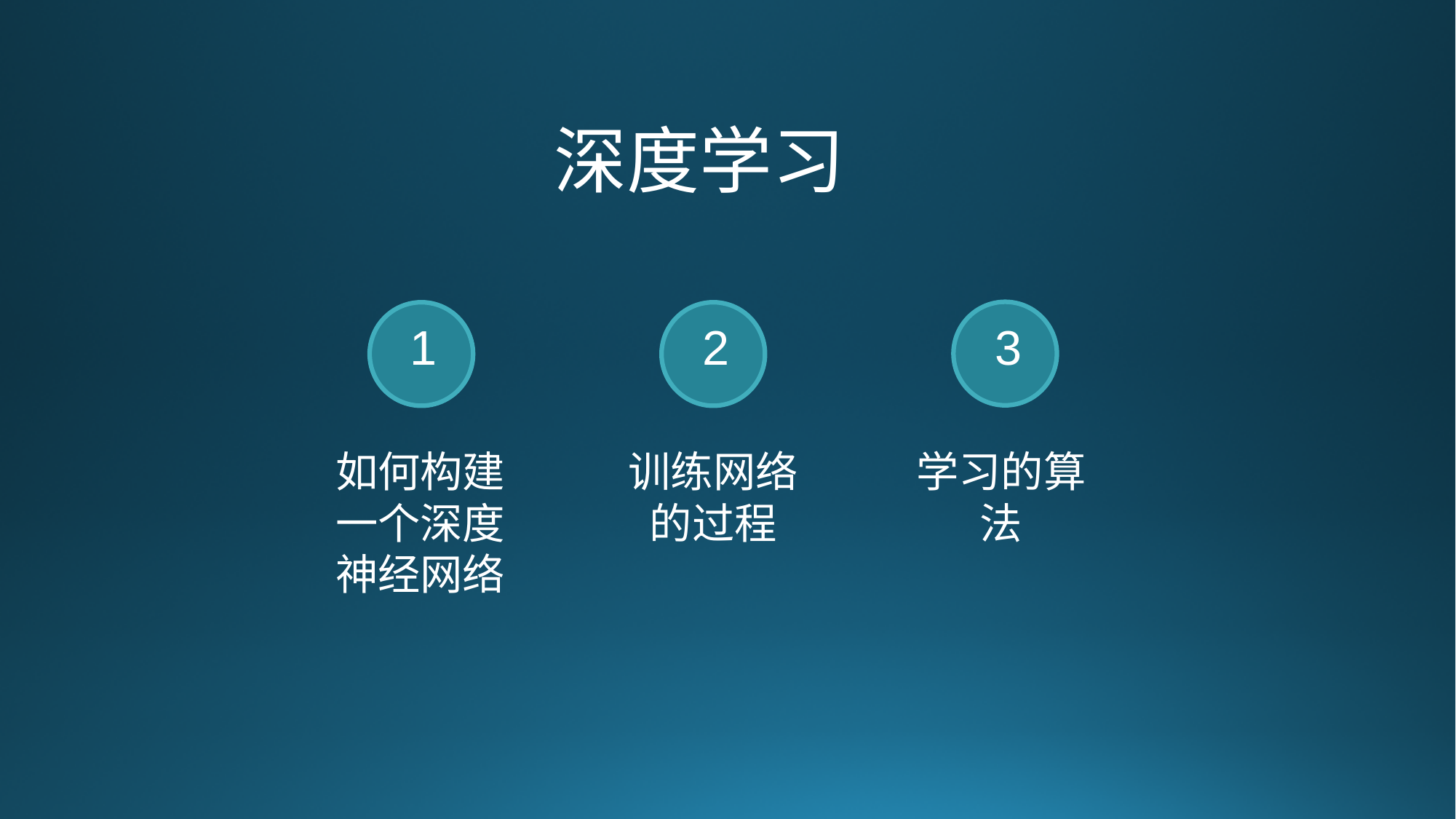

深度学习

3
1
2
如何构建一个深度神经网络
训练网络的过程
学习的算法